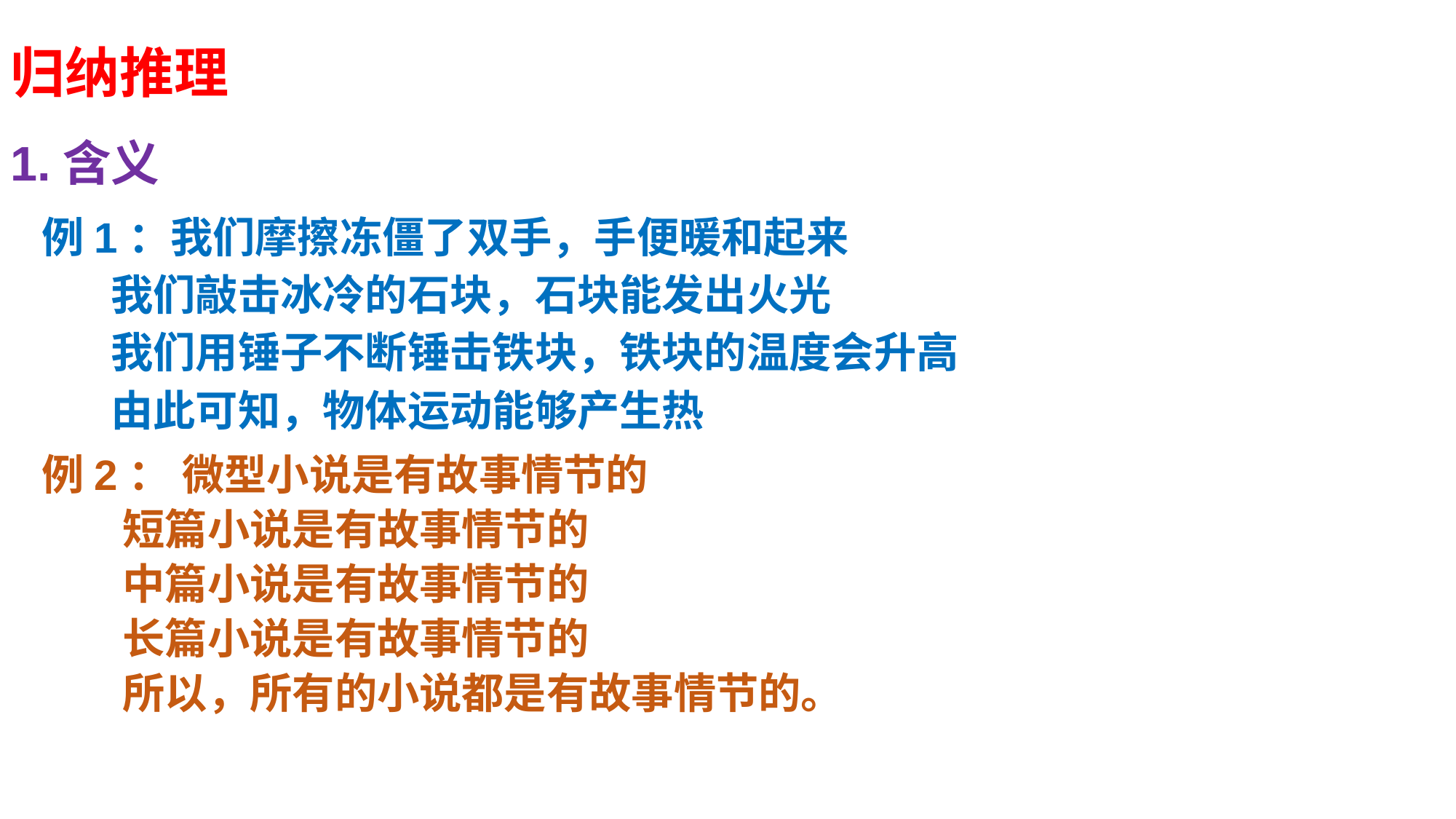

归纳推理
1.含义
例1：我们摩擦冻僵了双手，手便暖和起来
     我们敲击冰冷的石块，石块能发出火光
     我们用锤子不断锤击铁块，铁块的温度会升高
     由此可知，物体运动能够产生热
例2： 微型小说是有故事情节的
      短篇小说是有故事情节的
      中篇小说是有故事情节的
      长篇小说是有故事情节的
      所以，所有的小说都是有故事情节的。